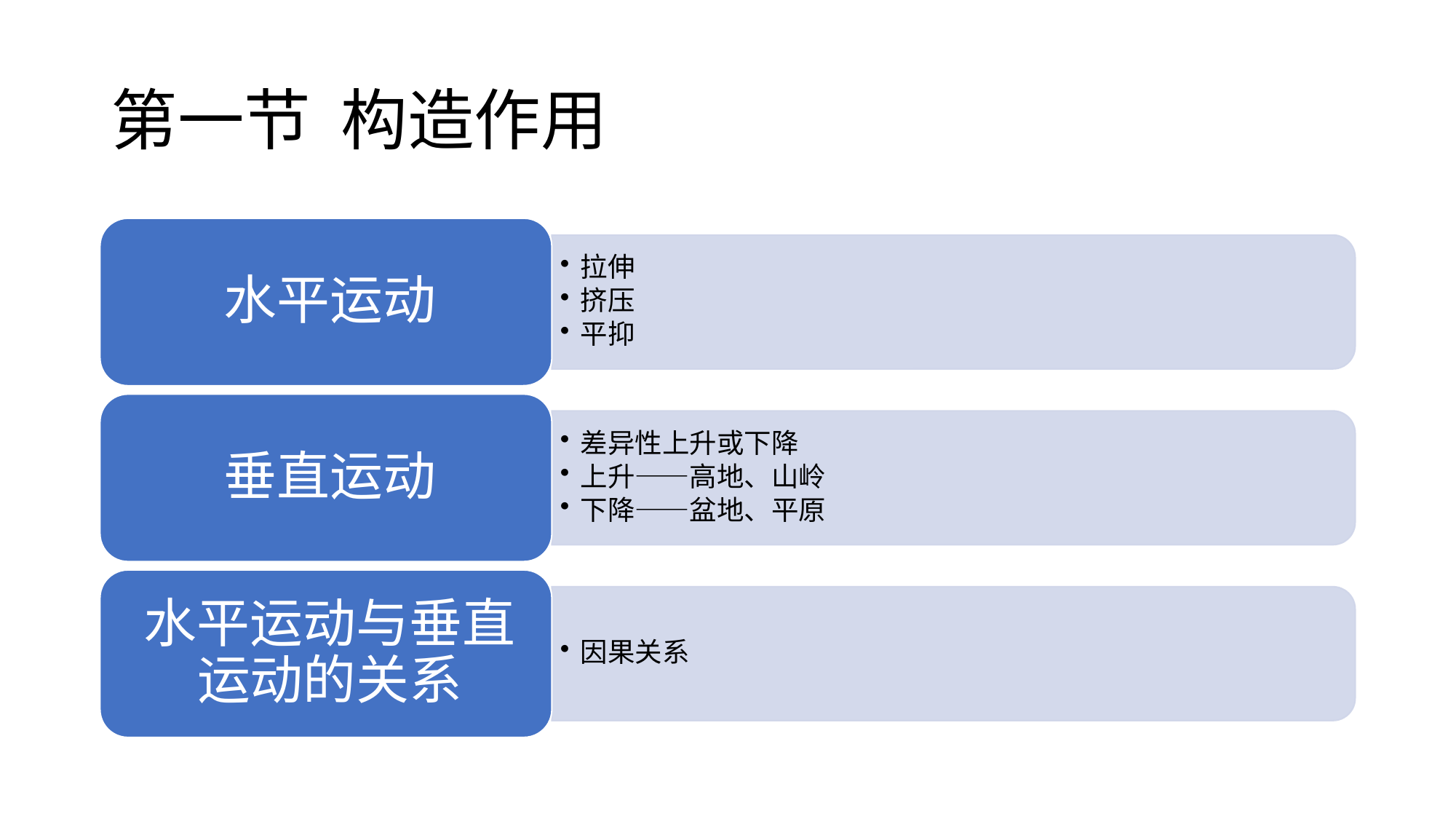

# 第一节  构造作用
拉伸
挤压
平抑
水平运动
差异性上升或下降
上升——高地、山岭
下降——盆地、平原
垂直运动
因果关系
水平运动与垂直运动的关系